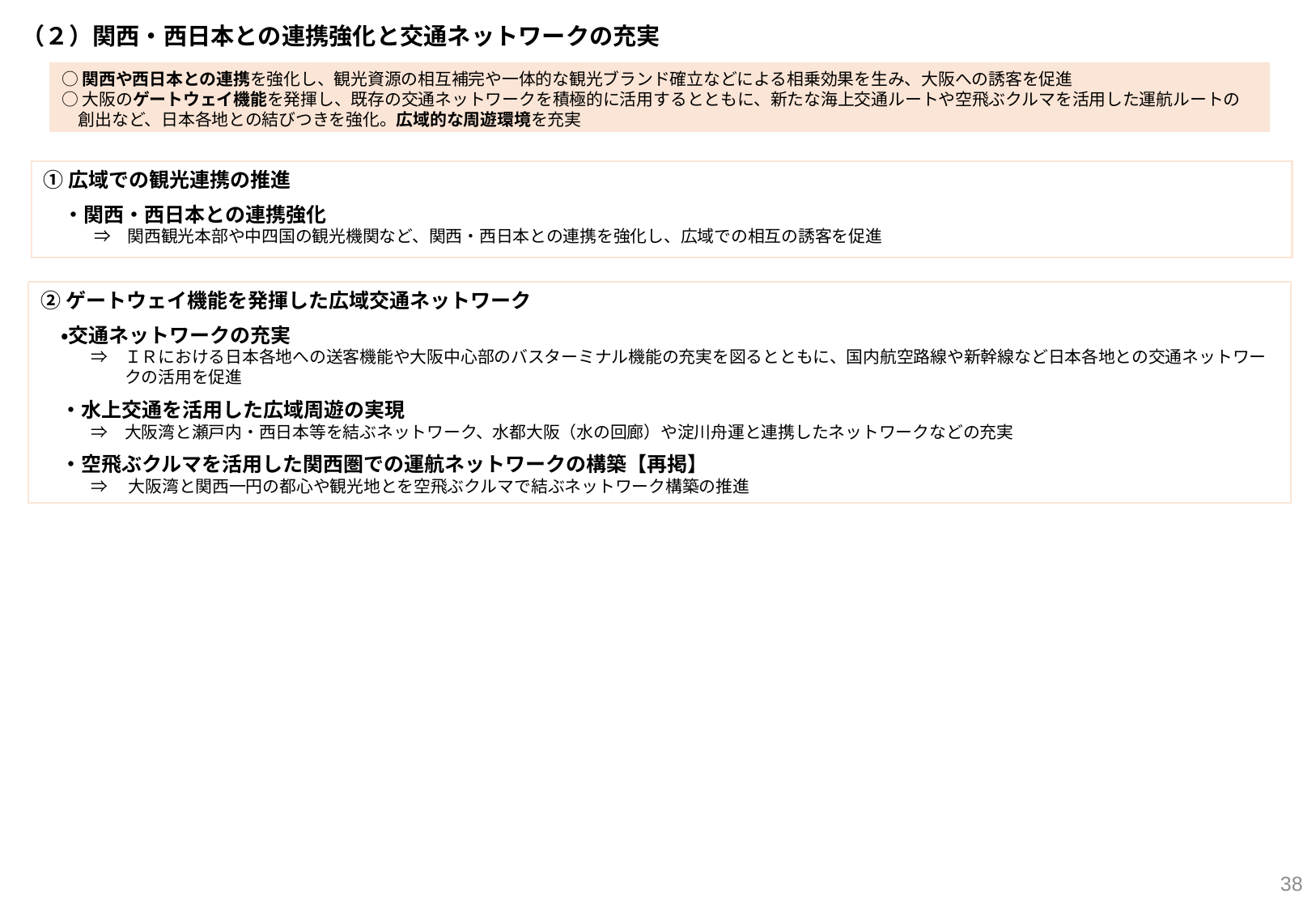

（２）関西・西日本との連携強化と交通ネットワークの充実
○関西や西日本との連携を強化し、観光資源の相互補完や一体的な観光ブランド確立などによる相乗効果を生み、大阪への誘客を促進
○大阪のゲートウェイ機能を発揮し、既存の交通ネットワークを積極的に活用するとともに、新たな海上交通ルートや空飛ぶクルマを活用した運航ルートの
　創出など、日本各地との結びつきを強化。広域的な周遊環境を充実
①広域での観光連携の推進
　・関西・西日本との連携強化
　　　⇒　関西観光本部や中四国の観光機関など、関西・西日本との連携を強化し、広域での相互の誘客を促進
②ゲートウェイ機能を発揮した広域交通ネットワーク
　・交通ネットワークの充実
　　　⇒　ＩＲにおける日本各地への送客機能や大阪中心部のバスターミナル機能の充実を図るとともに、国内航空路線や新幹線など日本各地との交通ネットワー
　　　　　クの活用を促進
　・水上交通を活用した広域周遊の実現
　　　⇒　大阪湾と瀬⼾内・⻄日本等を結ぶネットワーク、水都大阪（水の回廊）や淀川舟運と連携したネットワークなどの充実
　・空飛ぶクルマを活用した関西圏での運航ネットワークの構築【再掲】
　　　⇒ 　大阪湾と関西一円の都心や観光地とを空飛ぶクルマで結ぶネットワーク構築の推進

38